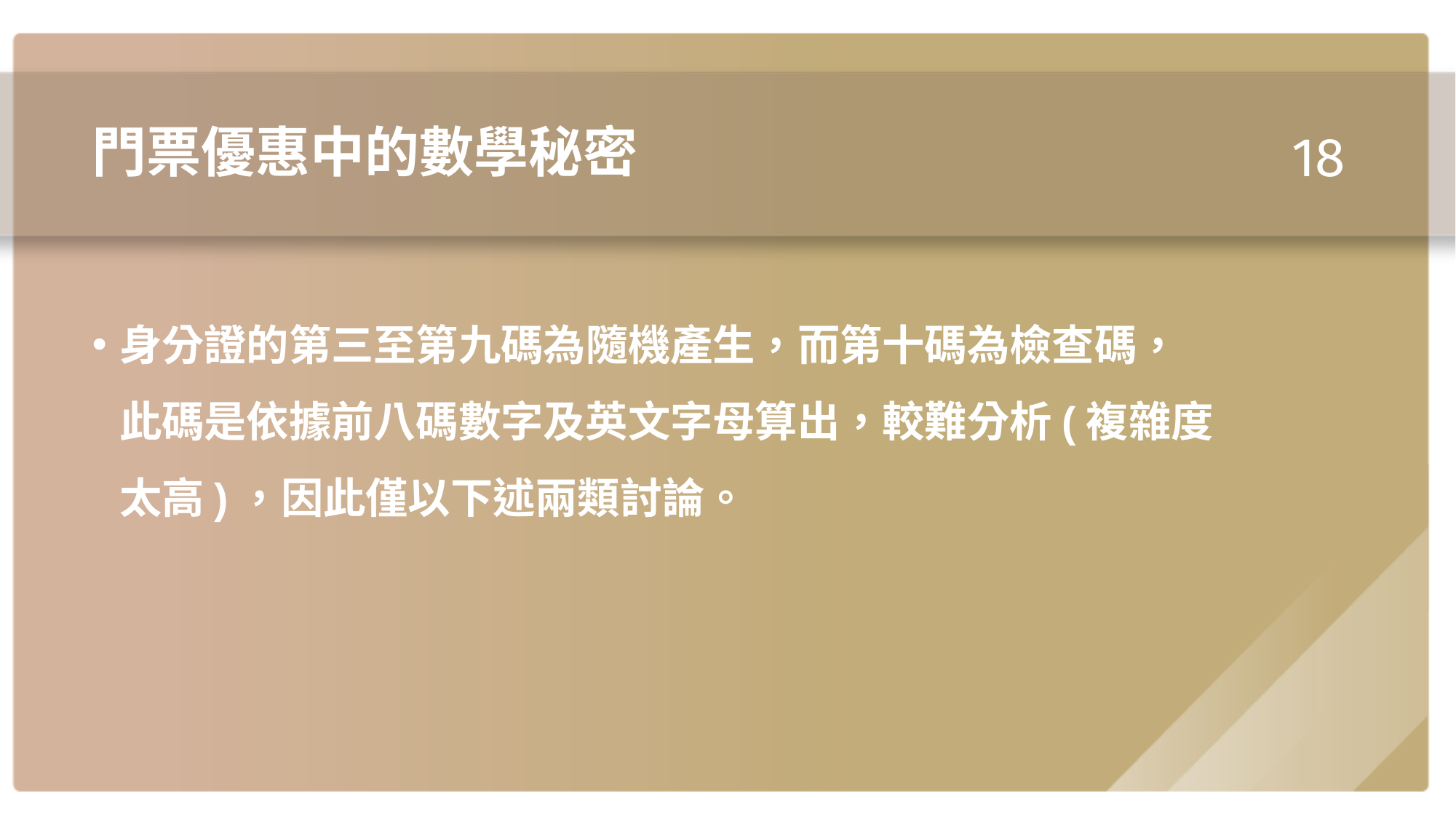

18
# 門票優惠中的數學秘密
身分證的第三至第九碼為隨機產生，而第十碼為檢查碼，此碼是依據前八碼數字及英文字母算出，較難分析(複雜度太高)，因此僅以下述兩類討論。